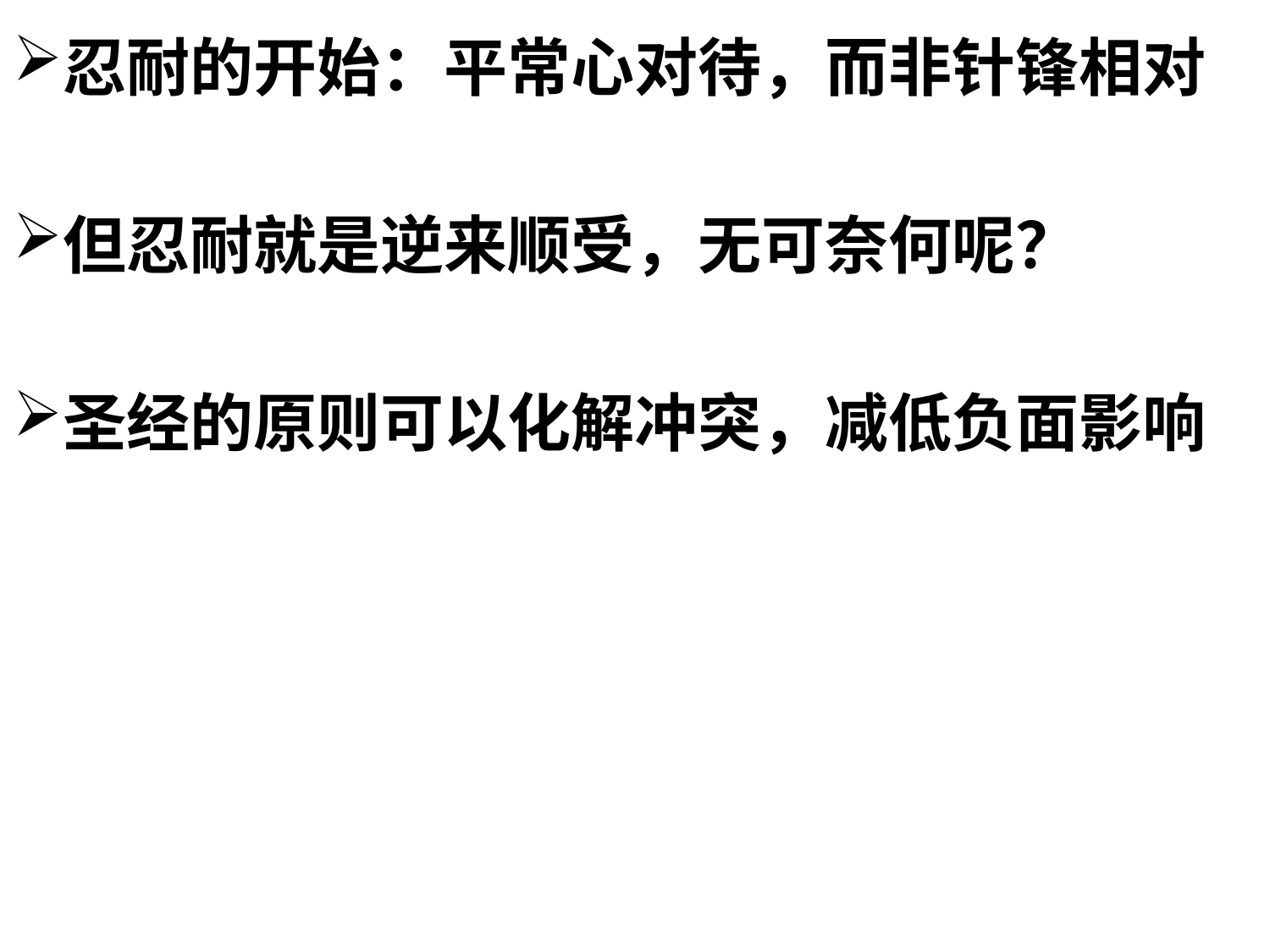

忍耐的开始：平常心对待，而非针锋相对

但忍耐就是逆来顺受，无可奈何呢？

圣经的原则可以化解冲突，减低负面影响